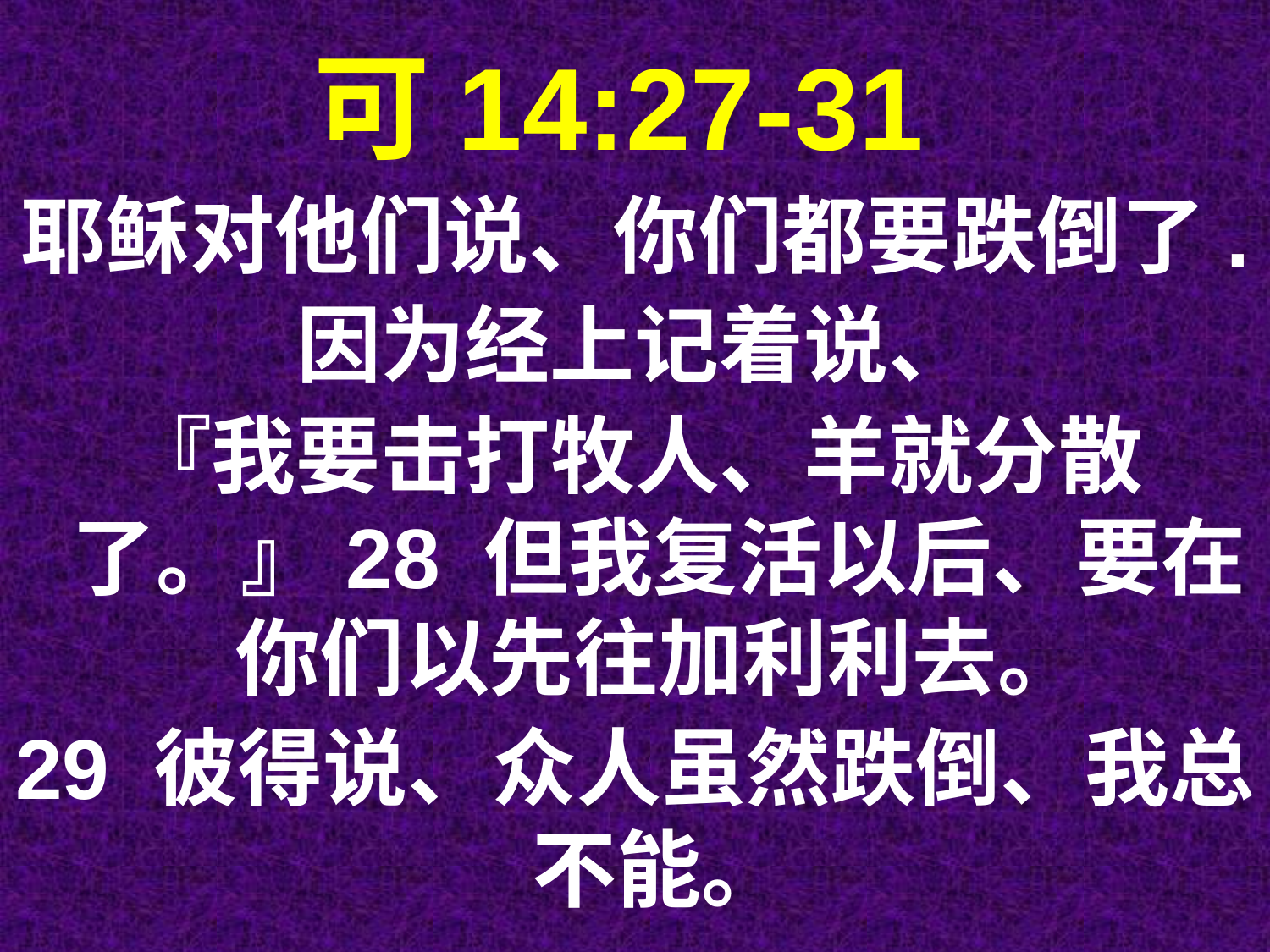

可14:27-31
耶稣对他们说、你们都要跌倒了.
因为经上记着说、
『我要击打牧人、羊就分散了。』28 但我复活以后、要在你们以先往加利利去。
29 彼得说、众人虽然跌倒、我总不能。